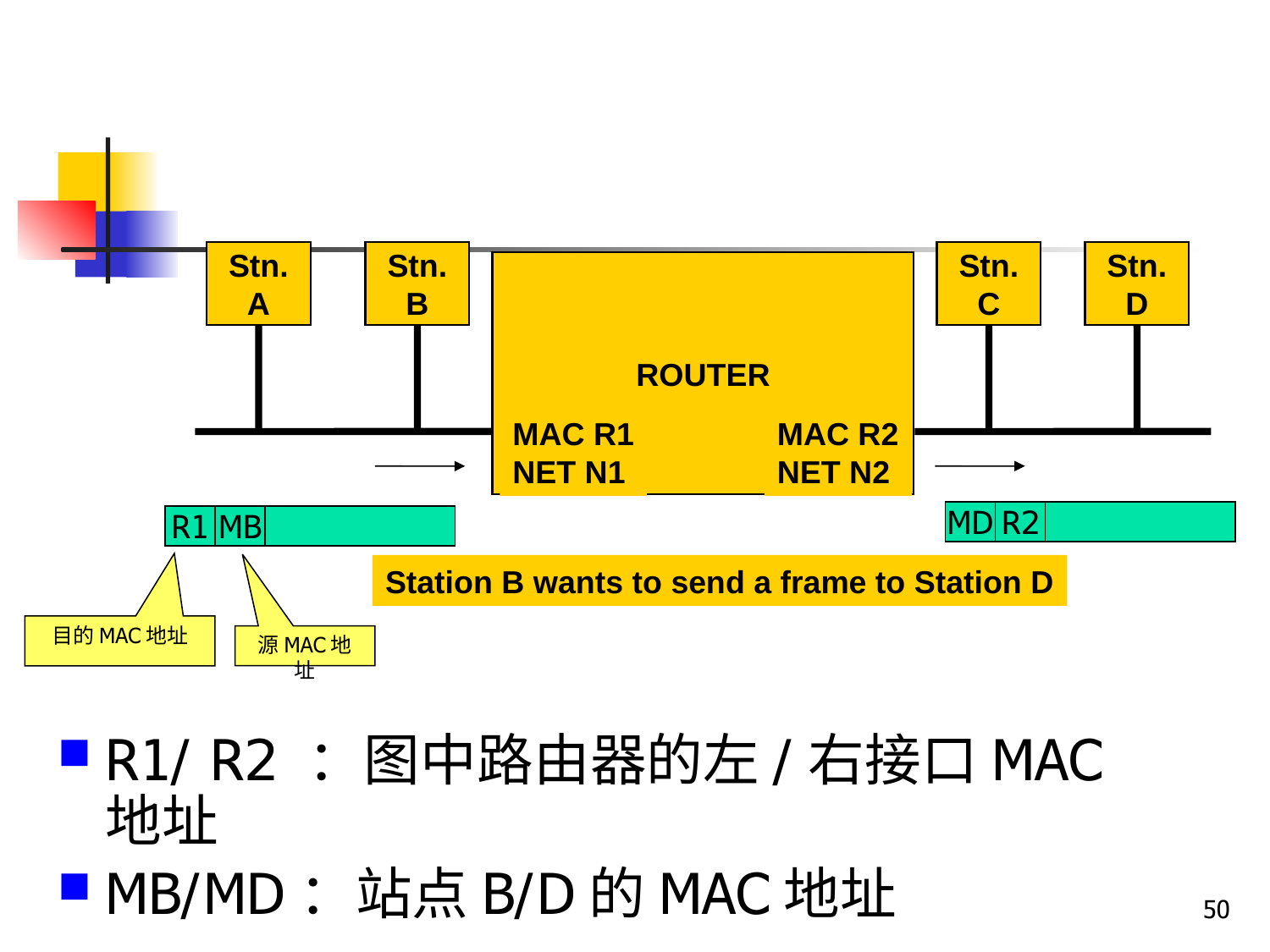

#
Stn.
A
Stn.
B
Stn.
C
Stn.
D
ROUTER

MAC R1
NET N1
MAC R2
NET N2
Station B wants to send a frame to Station D

MD
R2

R1
MB

目的MAC地址
源MAC地址
R1/ R2 ：图中路由器的左/右接口MAC地址
MB/MD：站点B/D的MAC地址
50